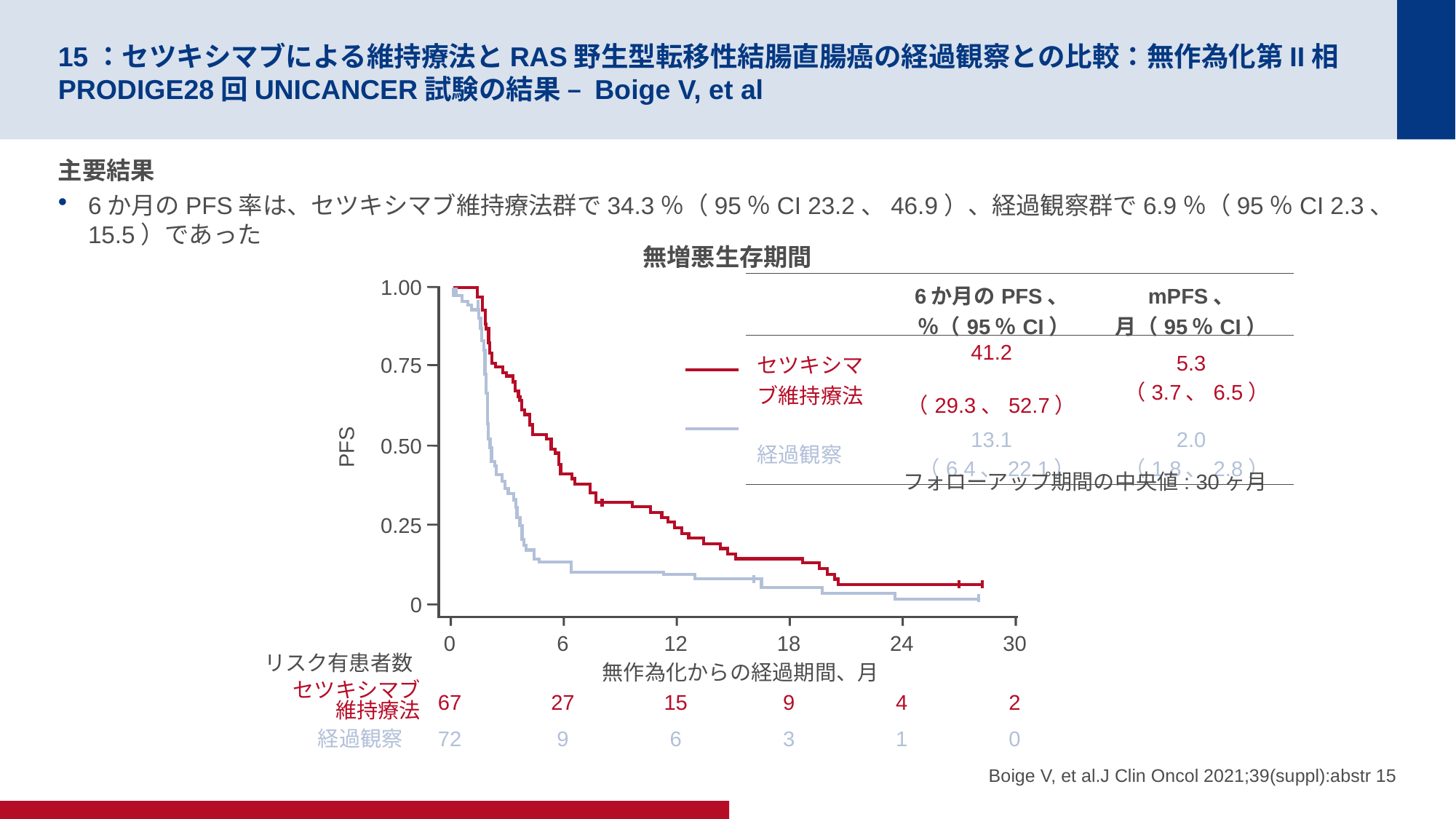

# 15：セツキシマブによる維持療法とRAS野生型転移性結腸直腸癌の経過観察との比較：無作為化第II相PRODIGE28回UNICANCER試験の結果 – Boige V, et al
主要結果
6か月のPFS率は、セツキシマブ維持療法群で34.3％（95％CI 23.2、46.9）、経過観察群で6.9％（95％CI 2.3、15.5）であった
無増悪生存期間
1.00

0.75

PFS
0.50

0.25

0

|  | 6か月のPFS、 ％（95％CI） | mPFS、 月（95％CI） |
| --- | --- | --- |
| セツキシマブ維持療法 | 41.2 （29.3、52.7） | 5.3 （3.7、6.5） |
| 経過観察 | 13.1 （6.4、22.1） | 2.0 （1.8、2.8） |

フォローアップ期間の中央値: 30ヶ月

0
6
12
18
24
30
リスク有患者数
無作為化からの経過期間、月
セツキシマブ
維持療法
67
27
15
9
4
2
経過観察
72
9
6
3
1
0
Boige V, et al.J Clin Oncol 2021;39(suppl):abstr 15